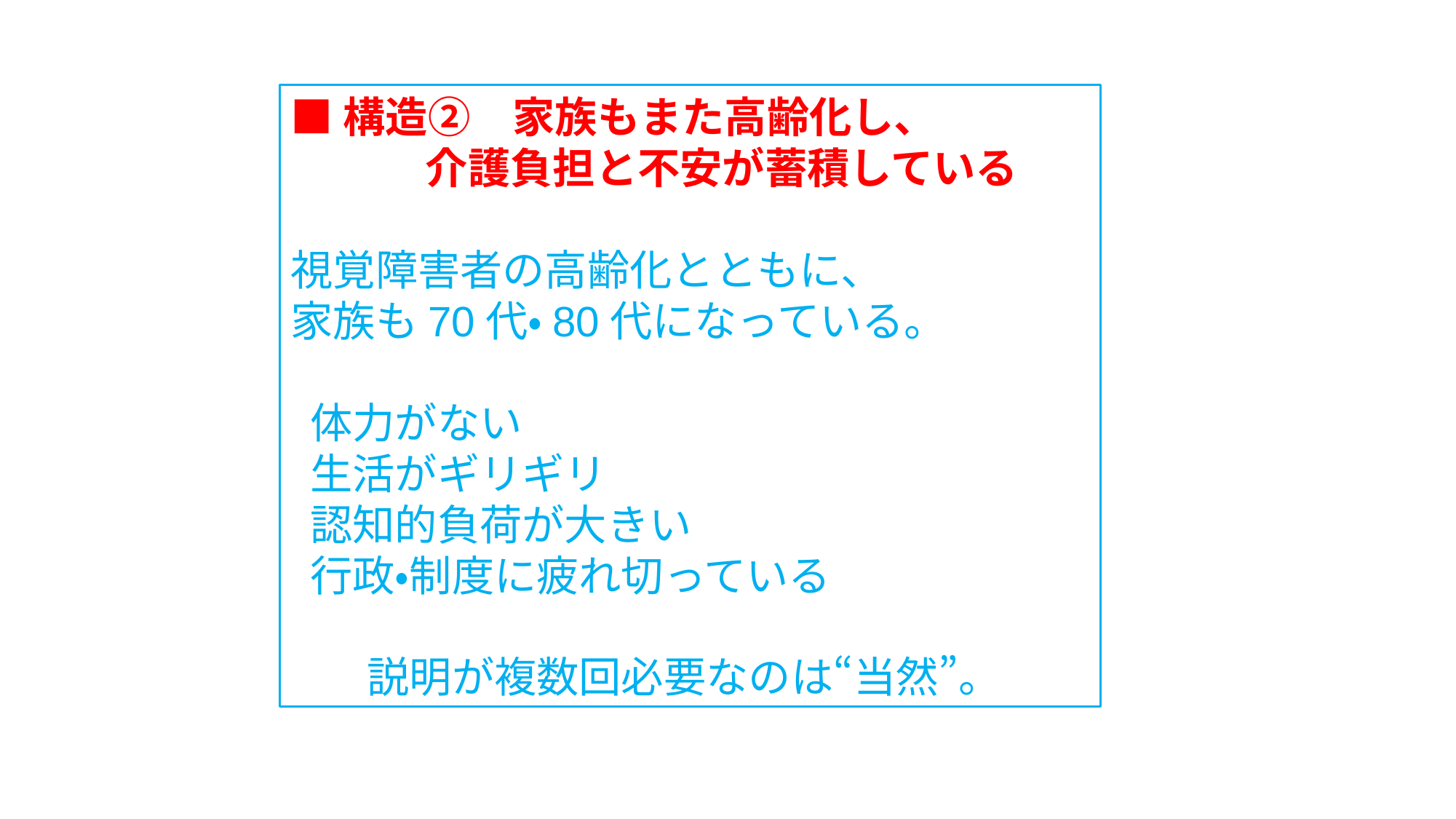

■構造②　家族もまた高齢化し、
              介護負担と不安が蓄積している

視覚障害者の高齢化とともに、
家族も70代・80代になっている。

 体力がない
 生活がギリギリ
 認知的負荷が大きい
 行政・制度に疲れ切っている

       説明が複数回必要なのは“当然”。